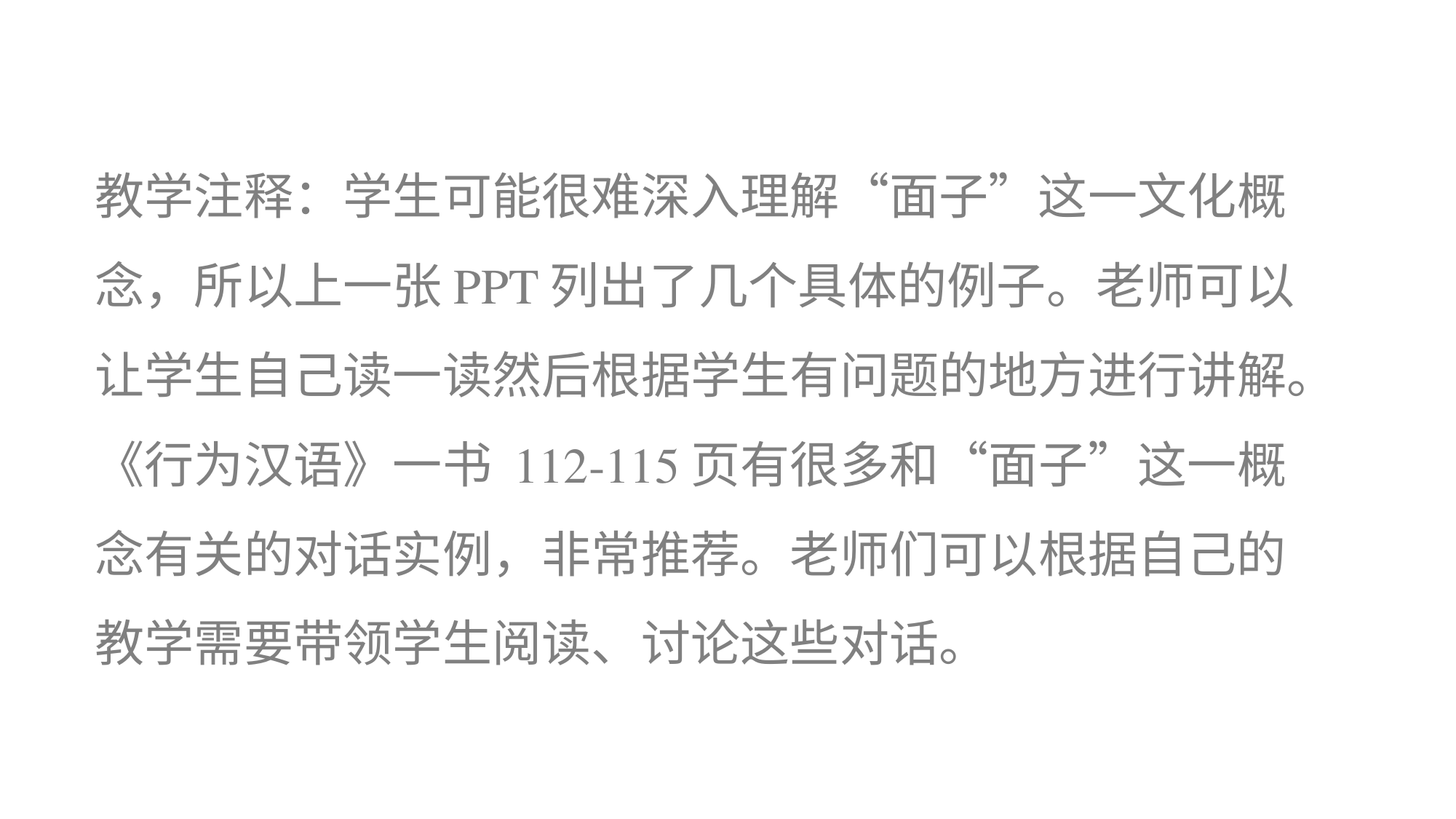

教学注释：学生可能很难深入理解“面子”这一文化概念，所以上一张PPT列出了几个具体的例子。老师可以让学生自己读一读然后根据学生有问题的地方进行讲解。《行为汉语》一书 112-115页有很多和“面子”这一概念有关的对话实例，非常推荐。老师们可以根据自己的教学需要带领学生阅读、讨论这些对话。